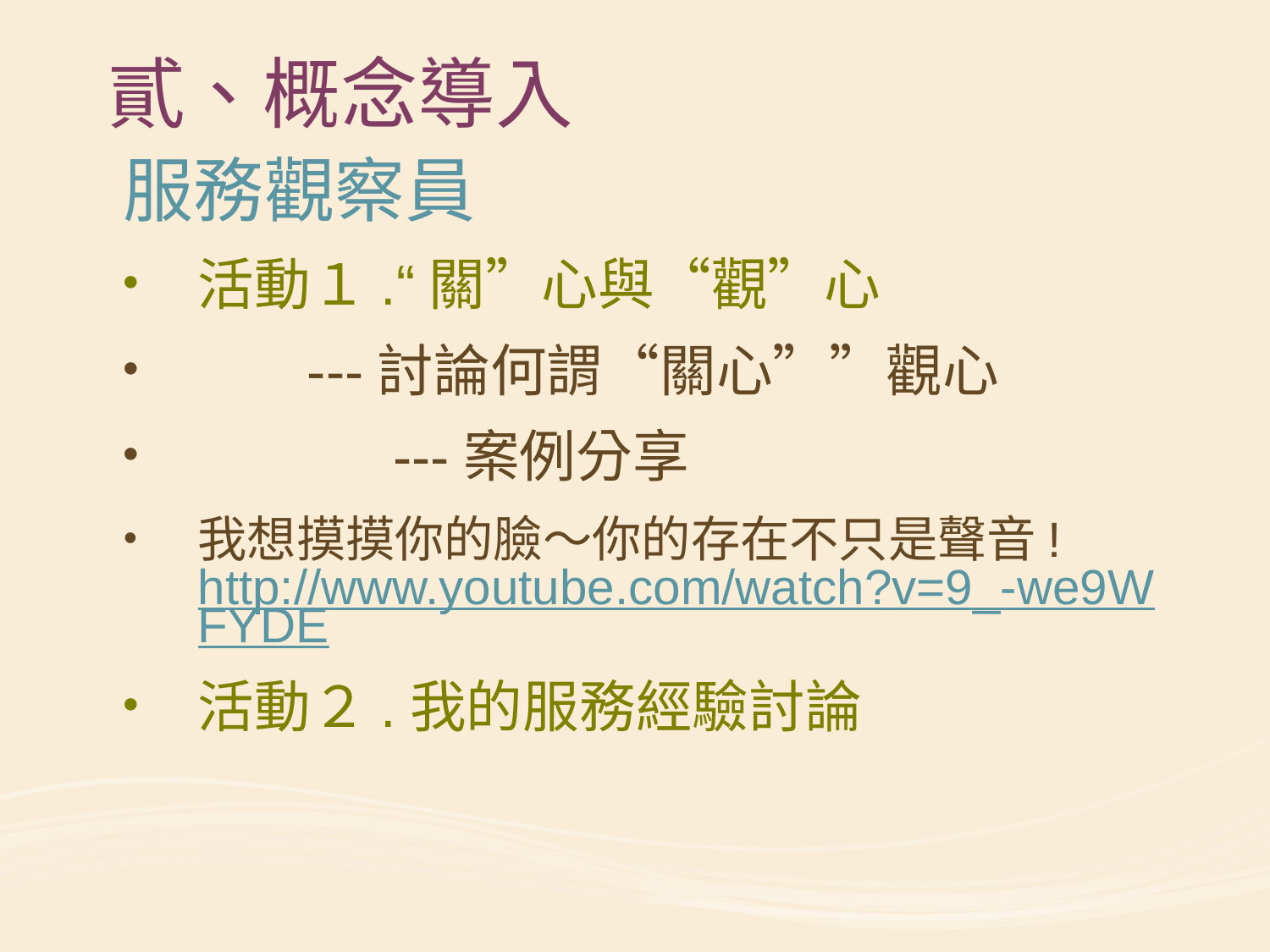

# 貳、概念導入
服務觀察員
活動１.“關”心與“觀”心
       ---討論何謂“關心””觀心
　　　 ---案例分享
我想摸摸你的臉～你的存在不只是聲音! http://www.youtube.com/watch?v=9_-we9WFYDE
活動２.我的服務經驗討論